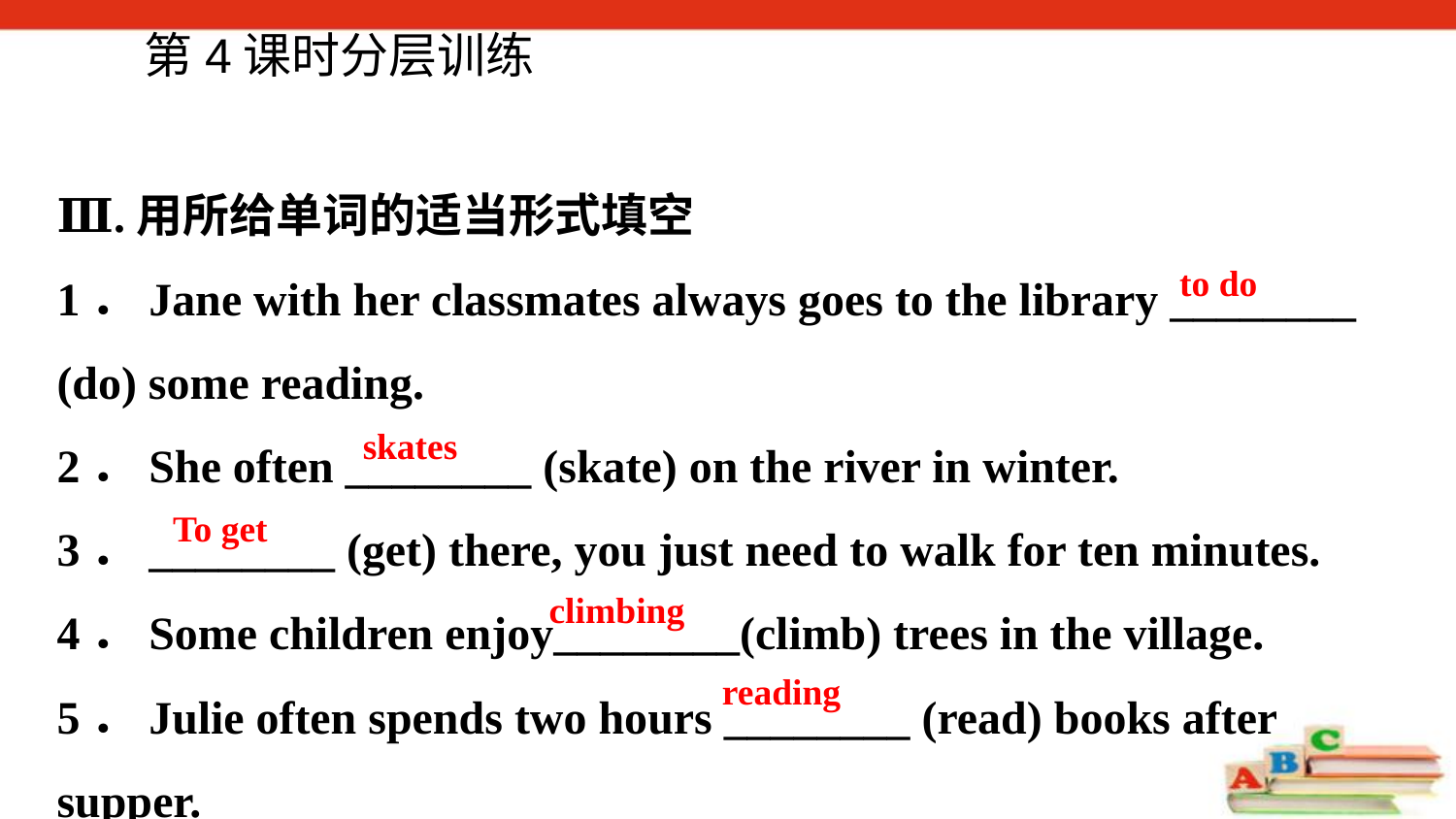

第4课时分层训练

Ⅲ.用所给单词的适当形式填空
1．Jane with her classmates always goes to the library ________ (do) some reading.
2．She often ________ (skate) on the river in winter.
3．________ (get) there, you just need to walk for ten minutes.
4．Some children enjoy________(climb) trees in the village.
5．Julie often spends two hours ________ (read) books after supper.

to do
skates
To get
climbing
reading